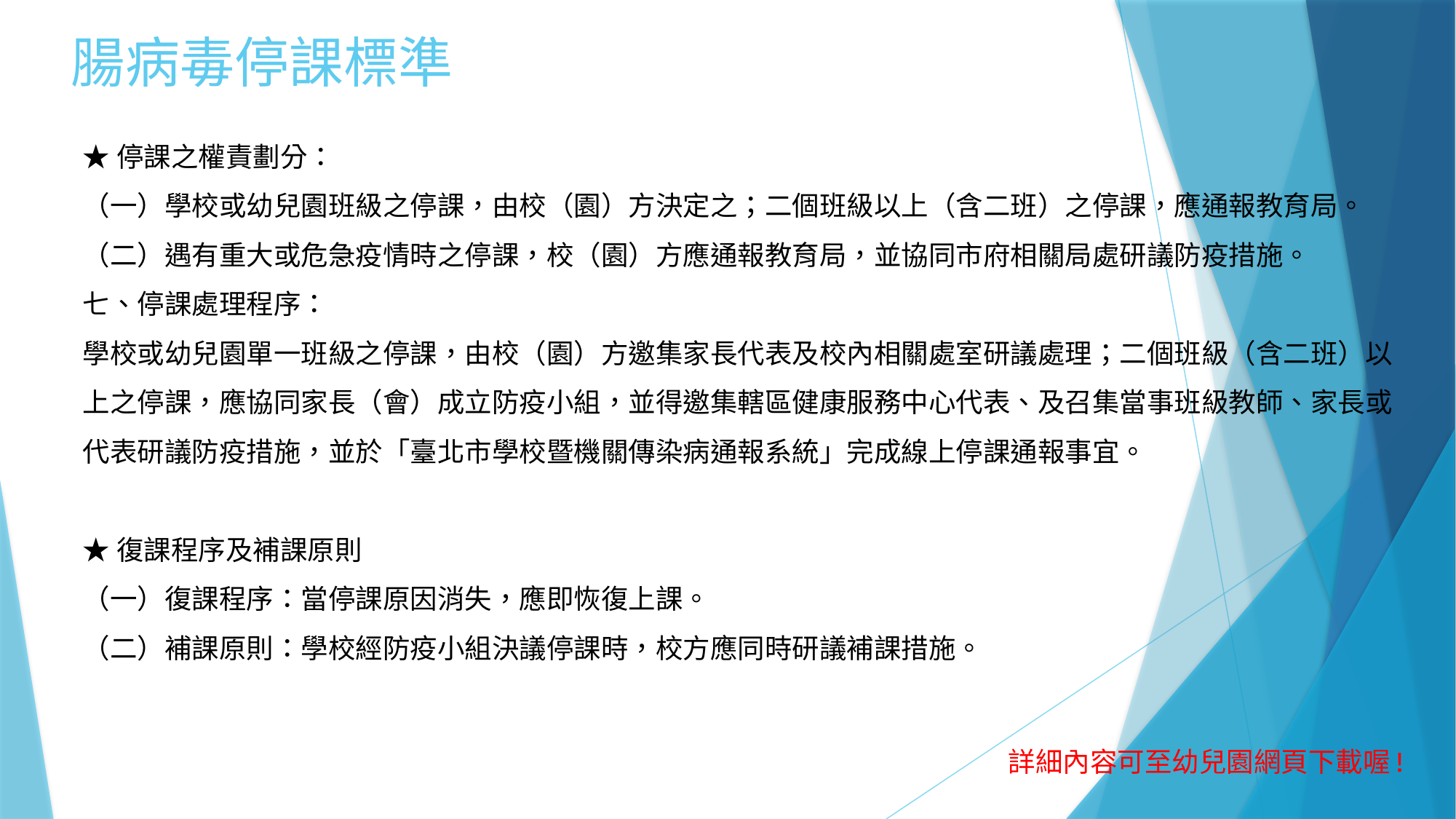

# 腸病毒停課標準
★停課之權責劃分：
（一）學校或幼兒園班級之停課，由校（園）方決定之；二個班級以上（含二班）之停課，應通報教育局。
（二）遇有重大或危急疫情時之停課，校（園）方應通報教育局，並協同市府相關局處研議防疫措施。
七、停課處理程序：
學校或幼兒園單一班級之停課，由校（園）方邀集家長代表及校內相關處室研議處理；二個班級（含二班）以上之停課，應協同家長（會）成立防疫小組，並得邀集轄區健康服務中心代表、及召集當事班級教師、家長或代表研議防疫措施，並於「臺北市學校暨機關傳染病通報系統」完成線上停課通報事宜。

★復課程序及補課原則
（一）復課程序：當停課原因消失，應即恢復上課。
（二）補課原則：學校經防疫小組決議停課時，校方應同時研議補課措施。

詳細內容可至幼兒園網頁下載喔!